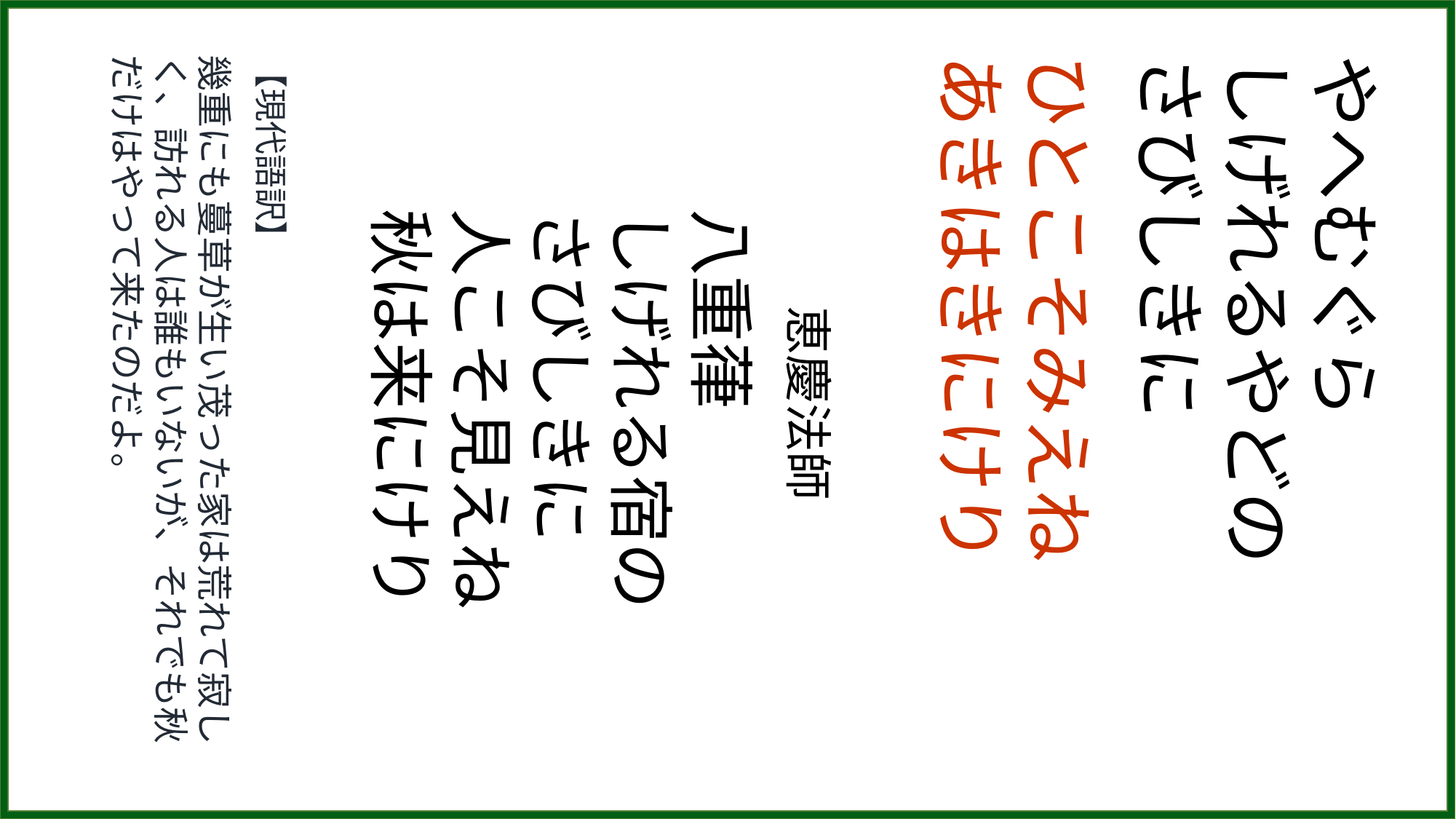

【現代語訳】

幾重にも蔓草が生い茂った家は荒れて寂しく、訪れる人は誰もいないが、それでも秋だけはやって来たのだよ。
　　恵慶法師

八重葎
しげれる宿の
さびしきに
人こそ見えね
秋は来にけり
ひとこそみえね
あきはきにけり
やへむぐら
しげれるやどの
さびしきに